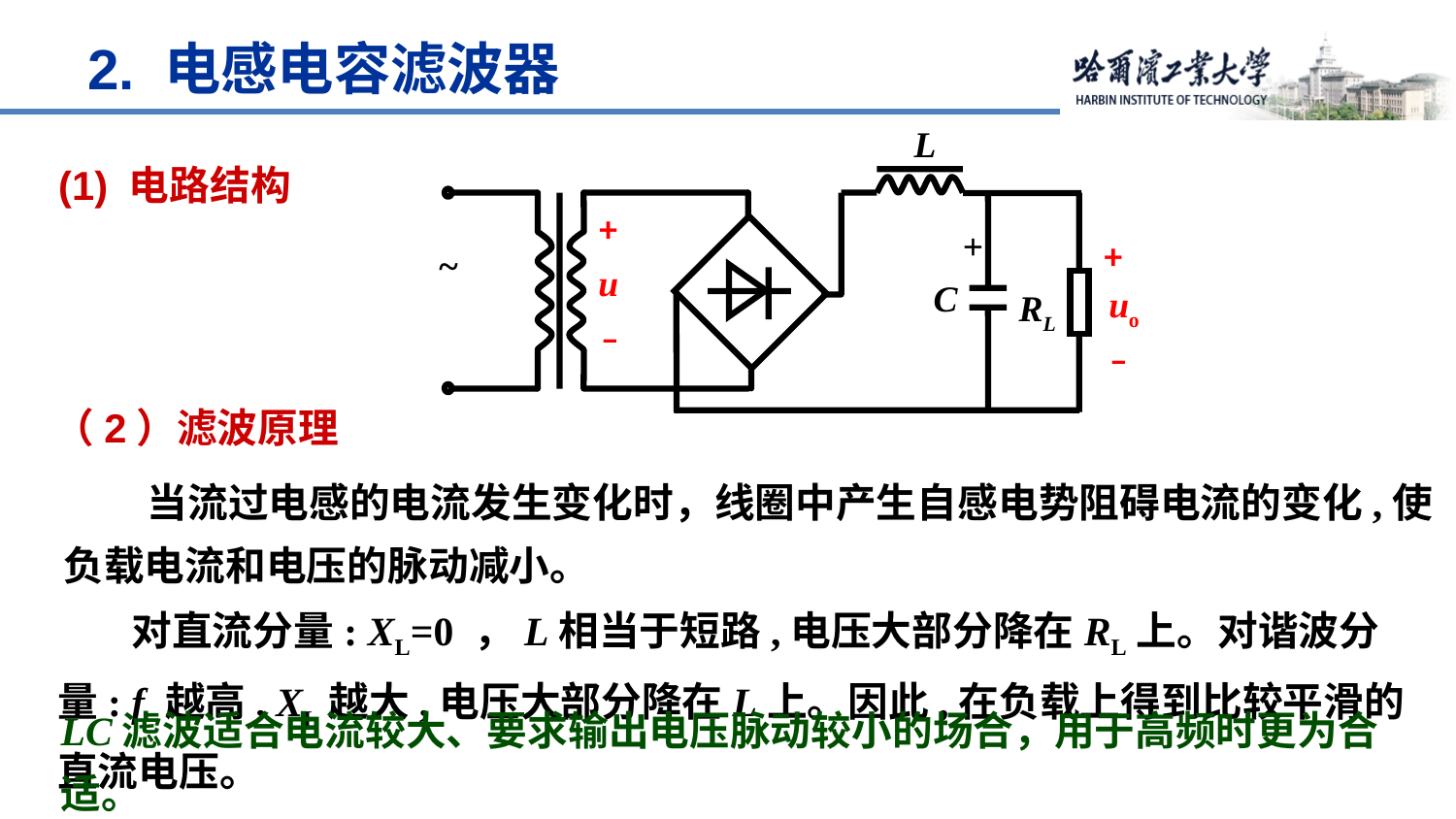

2. 电感电容滤波器
L

+
+
+

~
  u

C

uo
RL

–
–

(1) 电路结构
（2）滤波原理
        当流过电感的电流发生变化时，线圈中产生自感电势阻碍电流的变化,使负载电流和电压的脉动减小。
       对直流分量: XL=0 ，L相当于短路,电压大部分降在RL上。对谐波分量: f 越高, XL越大,电压大部分降在L上。因此,在负载上得到比较平滑的直流电压。
LC滤波适合电流较大、要求输出电压脉动较小的场合，用于高频时更为合适。